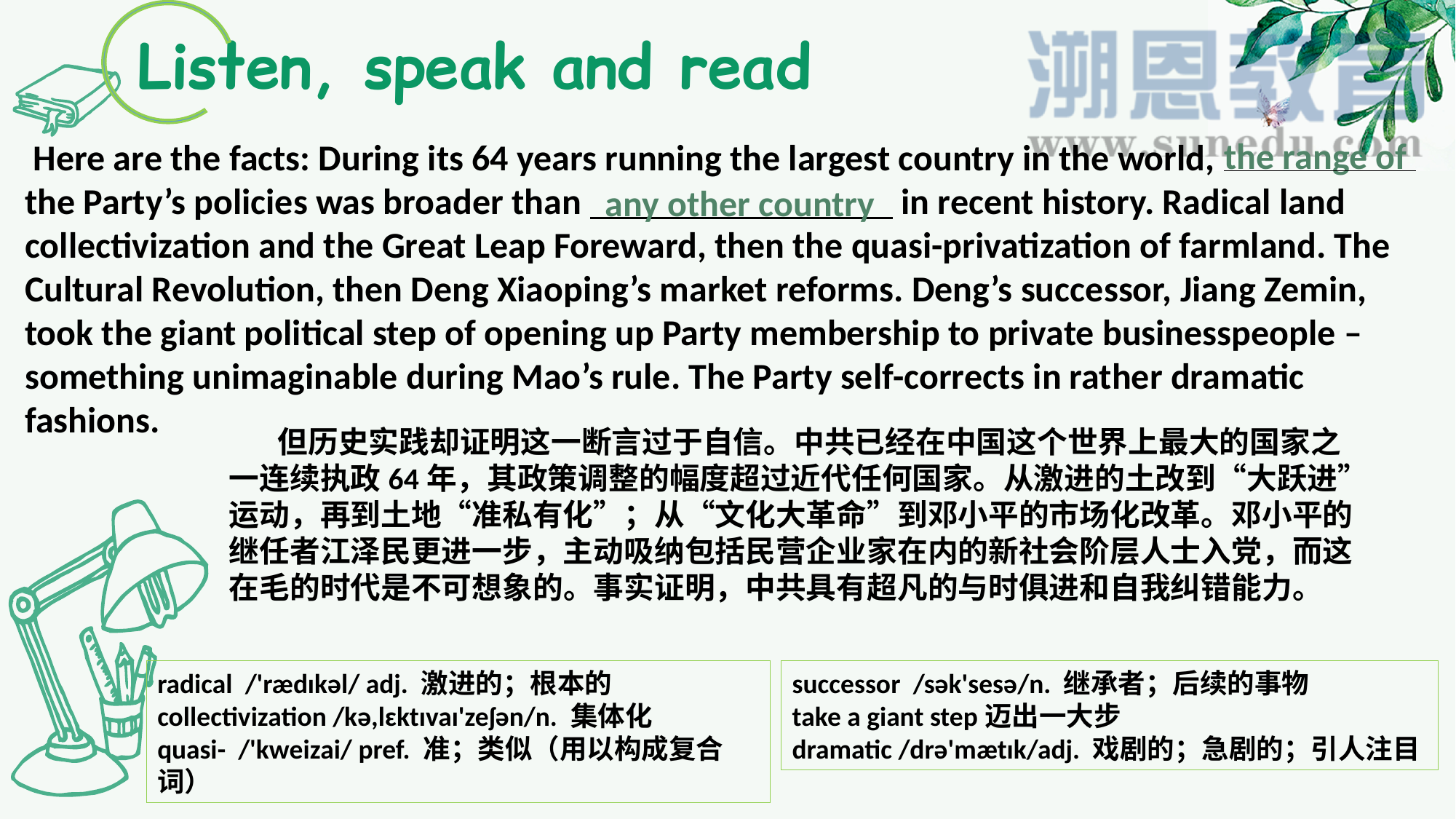

Listen, speak and read

the range of
 Here are the facts: During its 64 years running the largest country in the world,                     the Party’s policies was broader than                                       in recent history. Radical land collectivization and the Great Leap Foreward, then the quasi-privatization of farmland. The Cultural Revolution, then Deng Xiaoping’s market reforms. Deng’s successor, Jiang Zemin, took the giant political step of opening up Party membership to private businesspeople – something unimaginable during Mao’s rule. The Party self-corrects in rather dramatic fashions.
any other country
      但历史实践却证明这一断言过于自信。中共已经在中国这个世界上最大的国家之一连续执政64年，其政策调整的幅度超过近代任何国家。从激进的土改到“大跃进”运动，再到土地“准私有化”；从“文化大革命”到邓小平的市场化改革。邓小平的继任者江泽民更进一步，主动吸纳包括民营企业家在内的新社会阶层人士入党，而这在毛的时代是不可想象的。事实证明，中共具有超凡的与时俱进和自我纠错能力。

radical  /'rædɪkəl/ adj. 激进的；根本的
collectivization /kə,lɛktɪvaɪ'zeʃən/n. 集体化
quasi-  /'kweizai/ pref. 准；类似（用以构成复合词）
successor  /sək'sesə/n. 继承者；后续的事物
take a giant step迈出一大步
dramatic /drə'mætɪk/adj. 戏剧的；急剧的；引人注目